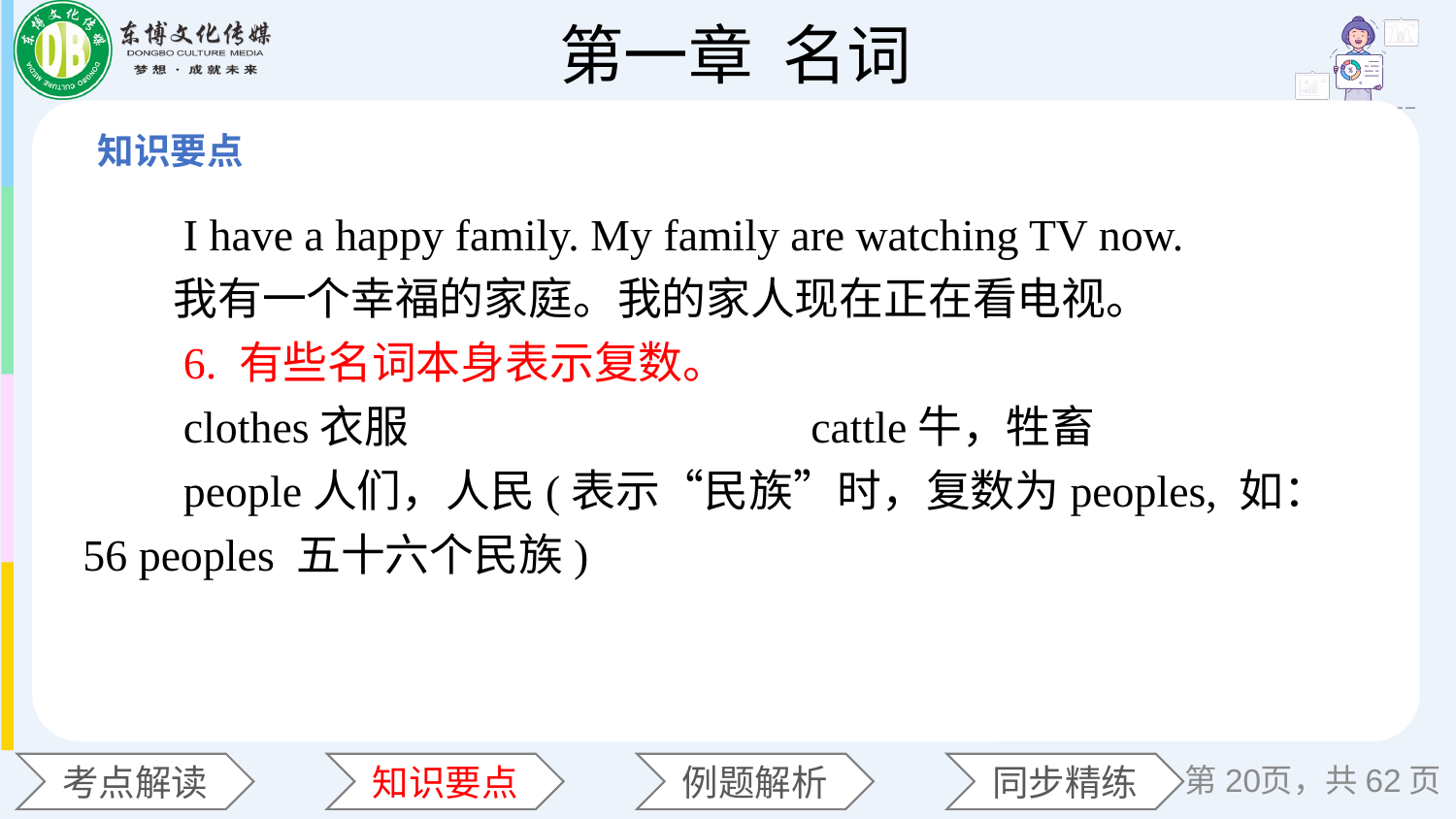

I have a happy family. My family are watching TV now.
        我有一个幸福的家庭。我的家人现在正在看电视。
         6. 有些名词本身表示复数。
         clothes衣服    			cattle牛，牲畜
         people人们，人民(表示“民族”时，复数为peoples, 如： 56 peoples 五十六个民族)
第20页，共62页